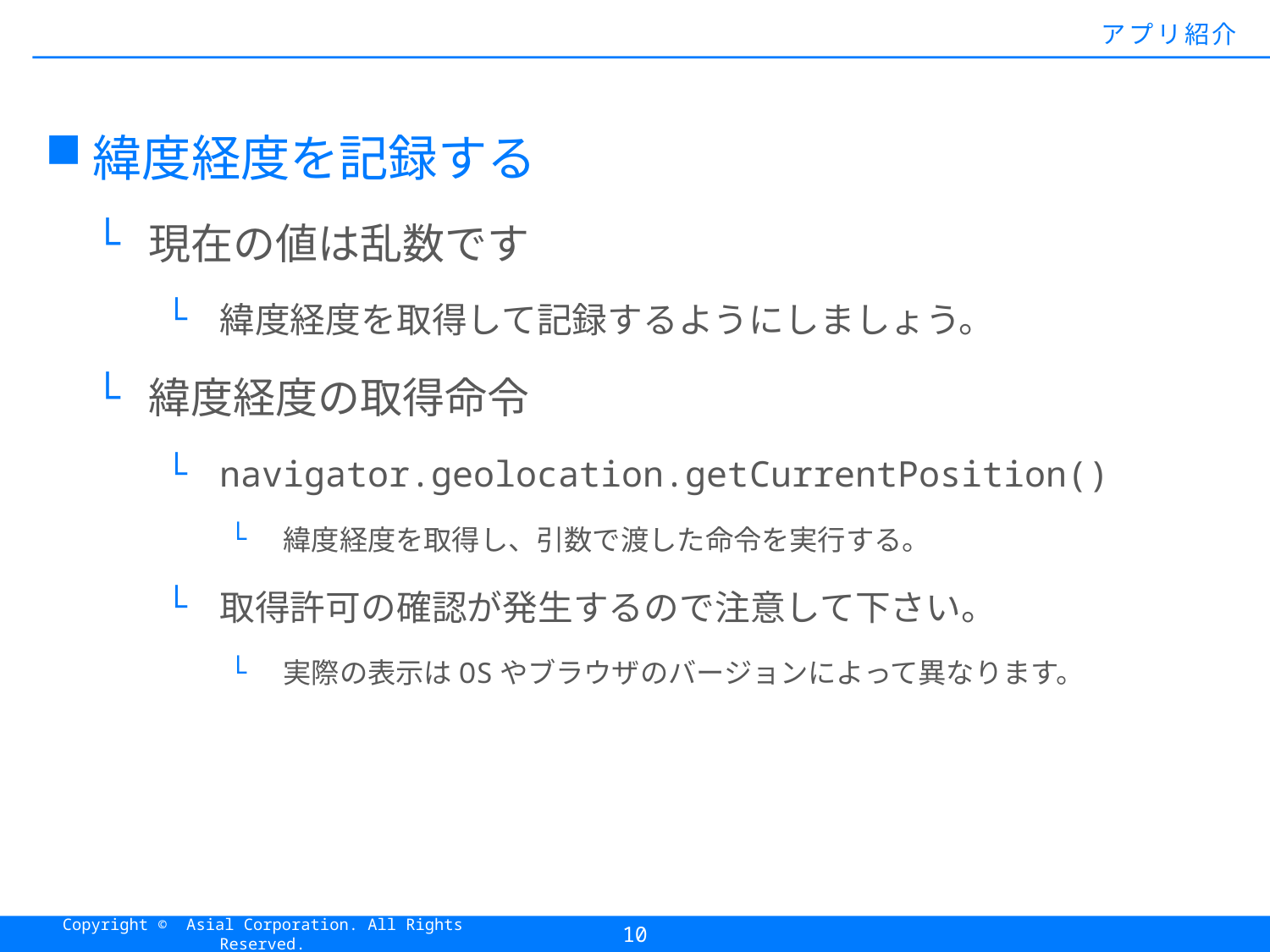

#
アプリ紹介
緯度経度を記録する
現在の値は乱数です
緯度経度を取得して記録するようにしましょう。
緯度経度の取得命令
navigator.geolocation.getCurrentPosition()
緯度経度を取得し、引数で渡した命令を実行する。
取得許可の確認が発生するので注意して下さい。
実際の表示はOSやブラウザのバージョンによって異なります。
10